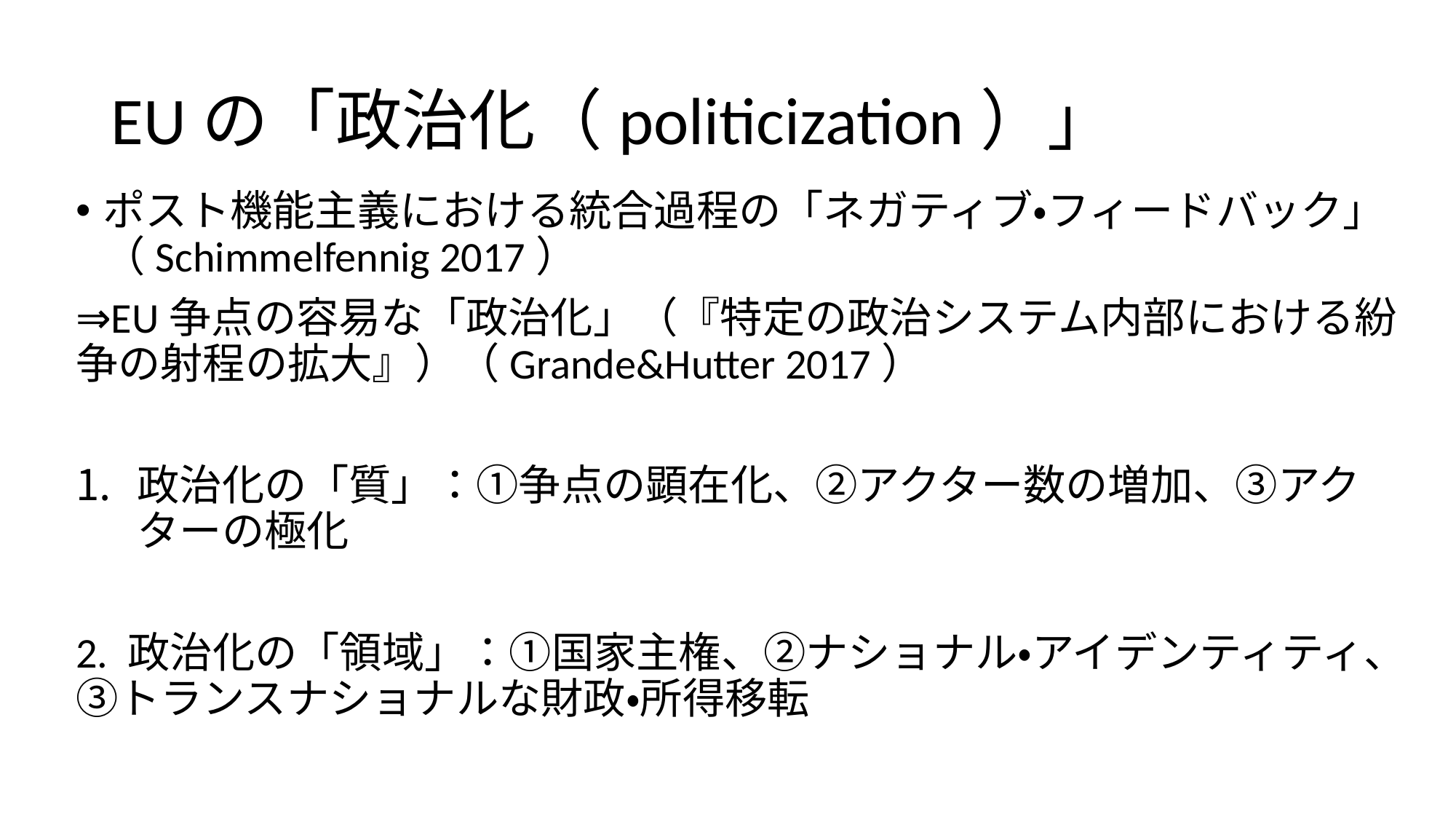

# EUの「政治化（politicization）」
ポスト機能主義における統合過程の「ネガティブ・フィードバック」（Schimmelfennig 2017）
⇒EU争点の容易な「政治化」（『特定の政治システム内部における紛争の射程の拡大』）（Grande&Hutter 2017）

政治化の「質」：①争点の顕在化、②アクター数の増加、③アクターの極化

2. 政治化の「領域」：①国家主権、②ナショナル・アイデンティティ、③トランスナショナルな財政・所得移転